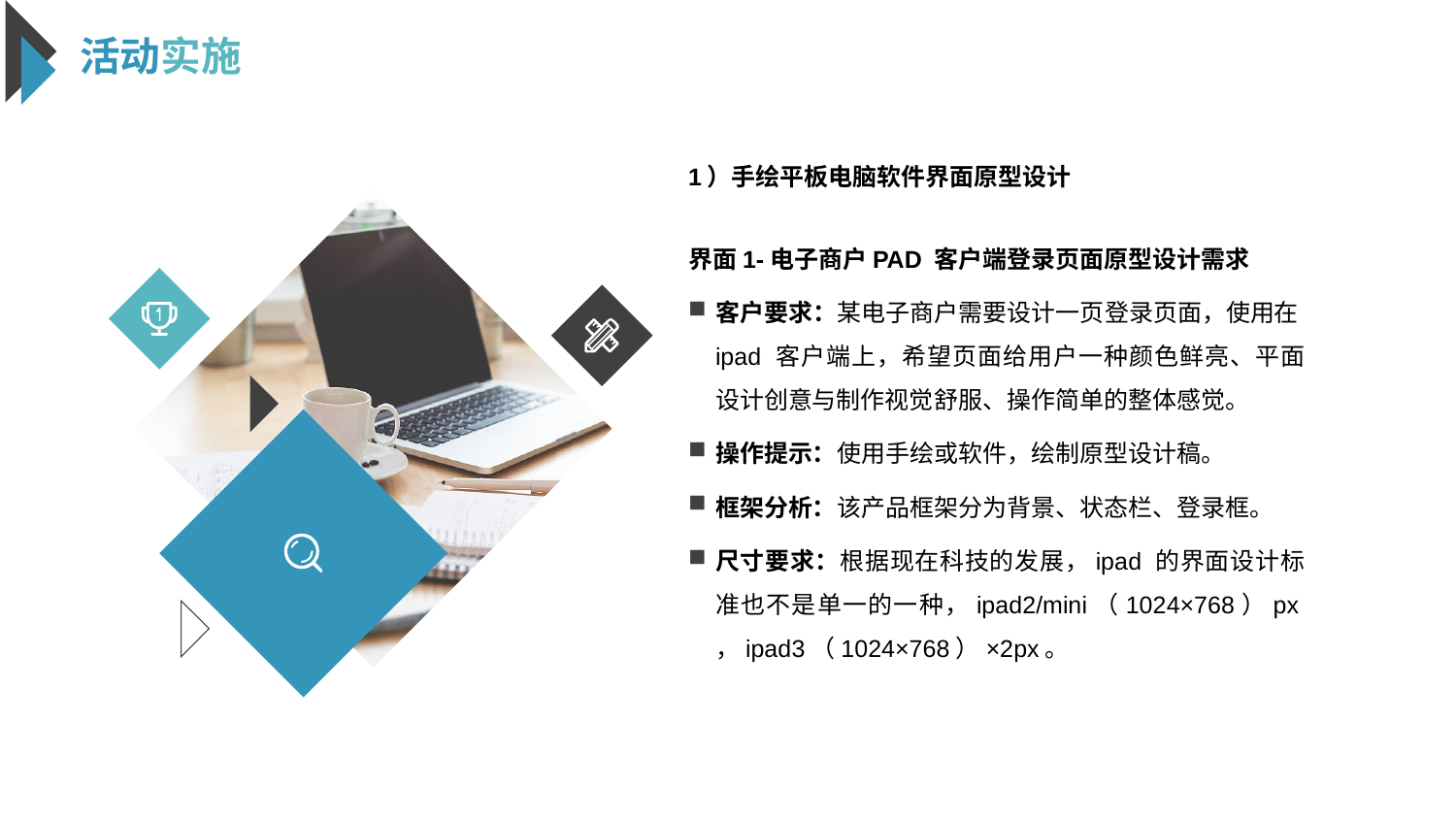

活动实施

1）手绘平板电脑软件界面原型设计

界面1-电子商户PAD 客户端登录页面原型设计需求
客户要求：某电子商户需要设计一页登录页面，使用在ipad 客户端上，希望页面给用户一种颜色鲜亮、平面设计创意与制作视觉舒服、操作简单的整体感觉。
操作提示：使用手绘或软件，绘制原型设计稿。
框架分析：该产品框架分为背景、状态栏、登录框。
尺寸要求：根据现在科技的发展，ipad 的界面设计标准也不是单一的一种，ipad2/mini（1024×768）px，ipad3（1024×768）×2px。